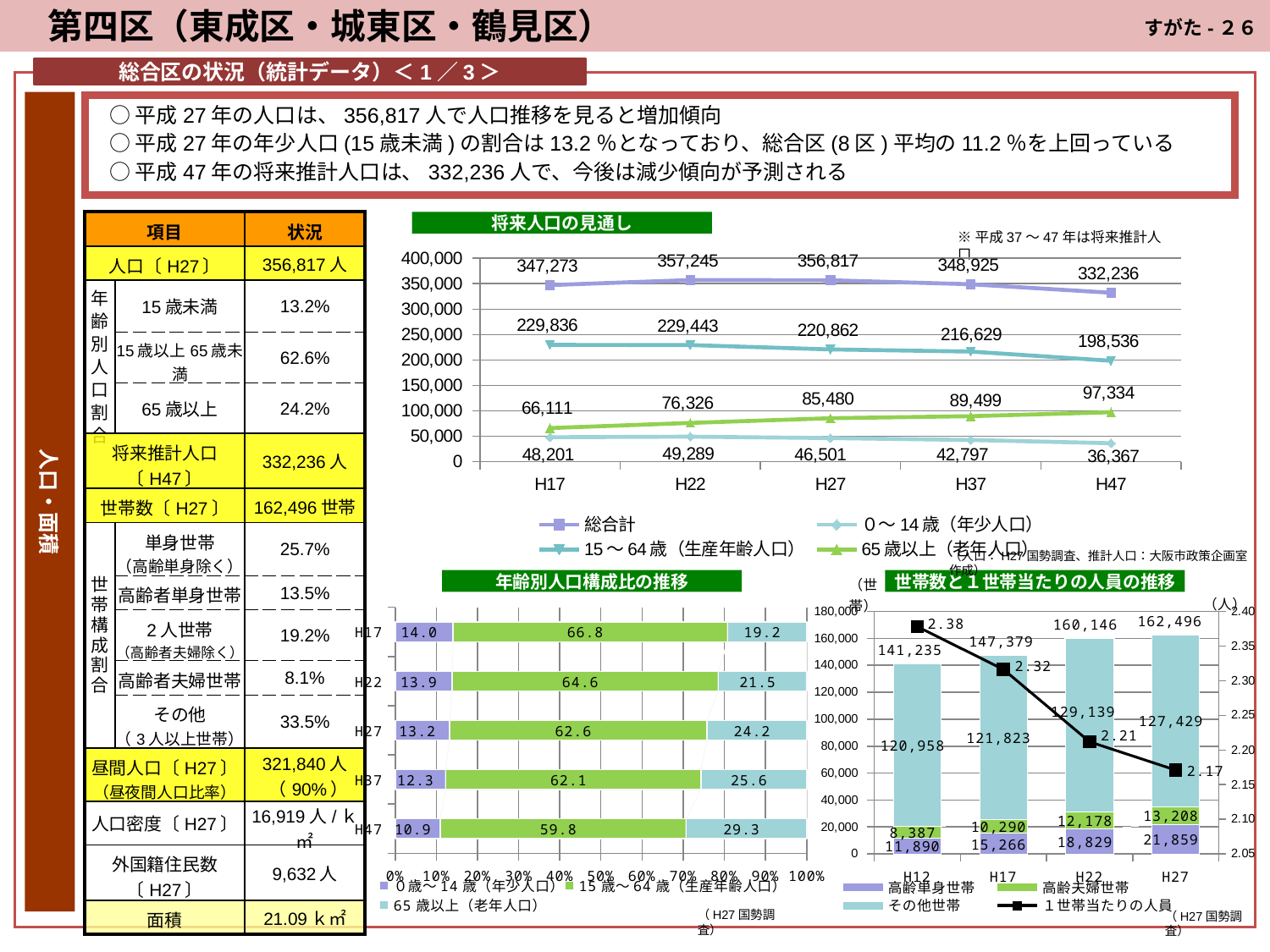

第四区（東成区・城東区・鶴見区）
すがた-２６
総合区の状況（統計データ）＜1／3＞

人口・面積

○平成27年の人口は、356,817人で人口推移を見ると増加傾向
○平成27年の年少人口(15歳未満)の割合は13.2％となっており、総合区(8区)平均の11.2％を上回っている
○平成47年の将来推計人口は、332,236人で、今後は減少傾向が予測される
| 項目 |  | 状況 |
| --- | --- | --- |
| 人口〔H27〕 |  | 356,817人 |
| 年齢別人口割合 | 15歳未満 | 13.2% |
|  | 15歳以上65歳未満 | 62.6% |
|  | 65歳以上 | 24.2% |
| 将来推計人口〔H47〕 |  | 332,236人 |
| 世帯数〔H27〕 |  | 162,496世帯 |
| 世帯構成割合 | 単身世帯 （高齢単身除く） | 25.7% |
|  | 高齢者単身世帯 | 13.5% |
|  | 2人世帯 （高齢者夫婦除く） | 19.2% |
|  | 高齢者夫婦世帯 | 8.1% |
|  | その他 （3人以上世帯） | 33.5% |
| 昼間人口〔H27〕 （昼夜間人口比率） |  | 321,840人（90%） |
| 人口密度〔H27〕 |  | 16,919人/ｋ㎡ |
| 外国籍住民数〔H27〕 |  | 9,632人 |
| 面積 |  | 21.09ｋ㎡ |
将来人口の見通し
※平成37～47年は将来推計人口

### Chart

| Category | 総合計 | ０～14歳（年少人口） | 15～64歳（生産年齢人口） | 65歳以上（老年人口） |
|---|---|---|---|---|
| H17 | 347273.0 | 48201.0 | 229836.0 | 66111.0 |
| H22 | 357245.0 | 49289.0 | 229443.0 | 76326.0 |
| H27 | 356817.0 | 46501.0 | 220862.0 | 85480.0 |
| H37 | 348924.9392855822 | 42796.65800199265 | 216629.43658037068 | 89498.84470320381 |
| H47 | 332237.2204558962 | 36366.640065017185 | 198536.13414976984 | 97334.44624110505 |
（人口：H27国勢調査、推計人口：大阪市政策企画室作成）
年齢別人口構成比の推移
世帯数と１世帯当たりの人員の推移

### Chart

| Category | 高齢単身世帯 | 高齢夫婦世帯 | その他世帯 |  | １世帯当たりの人員 |
|---|---|---|---|---|---|
| H12 | 11890.0 | 8387.0 | 120958.0 | 141235.0 | 2.377958721280136 |
| H17 | 15266.0 | 10290.0 | 121823.0 | 147379.0 | 2.316266225174415 |
| H22 | 18829.0 | 12178.0 | 129139.0 | 160146.0 | 2.211869169382938 |
| H27 | 21859.0 | 13208.0 | 127429.0 | 162496.0 | 2.1709642083497442 |

### Chart

| Category | ０歳～14歳（年少人口） | 15歳～64歳（生産年齢人口） | 65歳以上（老年人口） |
|---|---|---|---|
| H47 | 10.94598612856047 | 59.757342623241975 | 29.29667124819719 |
| H37 | 12.265290663837296 | 62.08482461125119 | 25.64988472490921 |
| H27 | 13.178949277724104 | 62.59497850318697 | 24.226072219088927 |
| H22 | 13.881957314016304 | 64.62127314410601 | 21.49676954187659 |
| H17 | 14.005892813557494 | 66.78405802154887 | 19.21004916489419 |
（H27国勢調査）
（H27国勢調査）